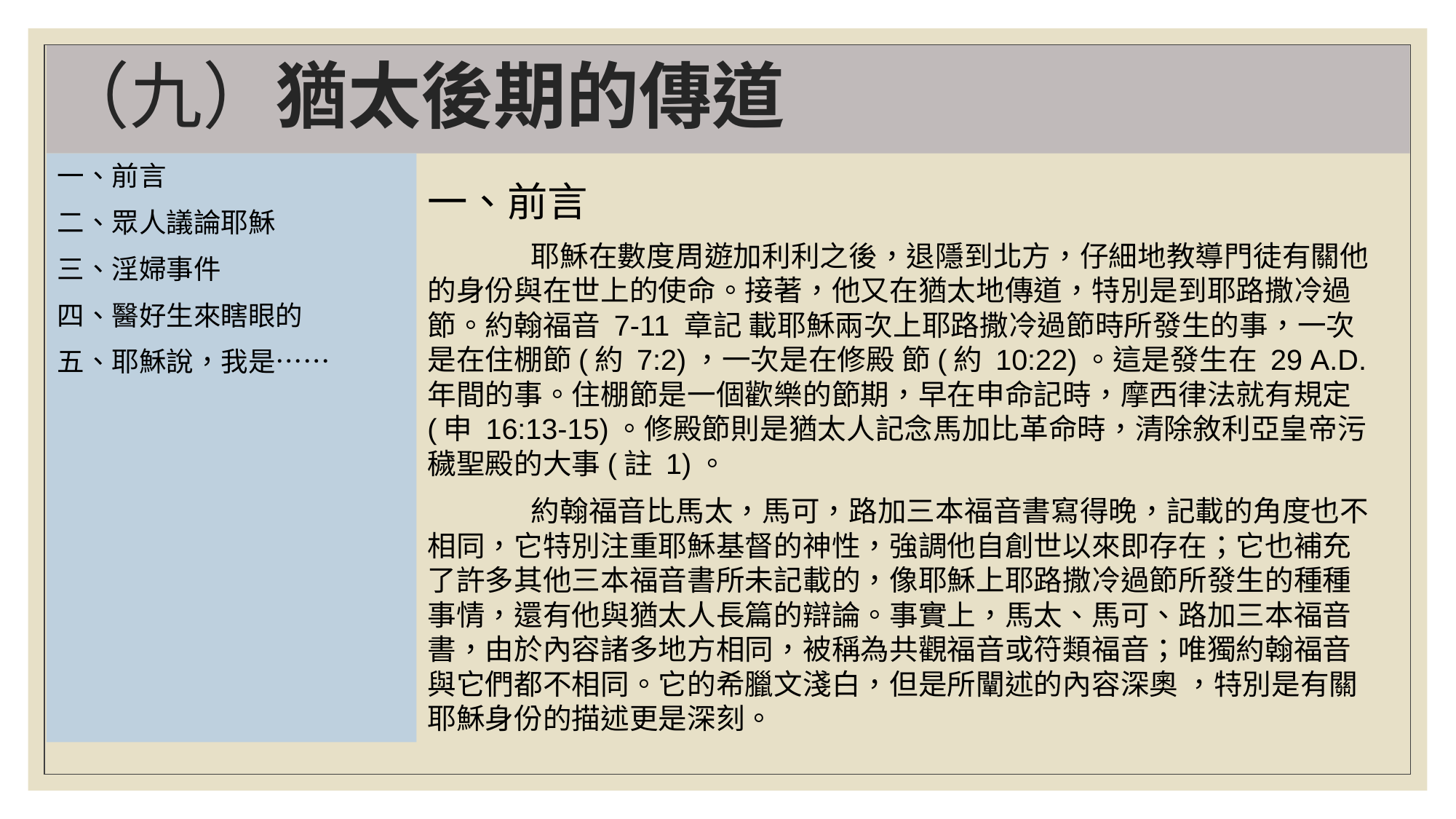

# （九）猶太後期的傳道
一、前言
二、眾人議論耶穌
三、淫婦事件
四、醫好生來瞎眼的
五、耶穌說，我是……

一、前言
	耶穌在數度周遊加利利之後，退隱到北方，仔細地教導門徒有關他的身份與在世上的使命。接著，他又在猶太地傳道，特別是到耶路撒冷過節。約翰福音 7-11 章記 載耶穌兩次上耶路撒冷過節時所發生的事，一次是在住棚節(約 7:2)，一次是在修殿 節(約 10:22)。這是發生在 29 A.D. 年間的事。住棚節是一個歡樂的節期，早在申命記時，摩西律法就有規定(申 16:13-15)。修殿節則是猶太人記念馬加比革命時，清除敘利亞皇帝污穢聖殿的大事(註 1)。
　　	約翰福音比馬太，馬可，路加三本福音書寫得晚，記載的角度也不相同，它特別注重耶穌基督的神性，強調他自創世以來即存在；它也補充了許多其他三本福音書所未記載的，像耶穌上耶路撒冷過節所發生的種種事情，還有他與猶太人長篇的辯論。事實上，馬太、馬可、路加三本福音書，由於內容諸多地方相同，被稱為共觀福音或符類福音；唯獨約翰福音與它們都不相同。它的希臘文淺白，但是所闡述的內容深奧 ，特別是有關耶穌身份的描述更是深刻。